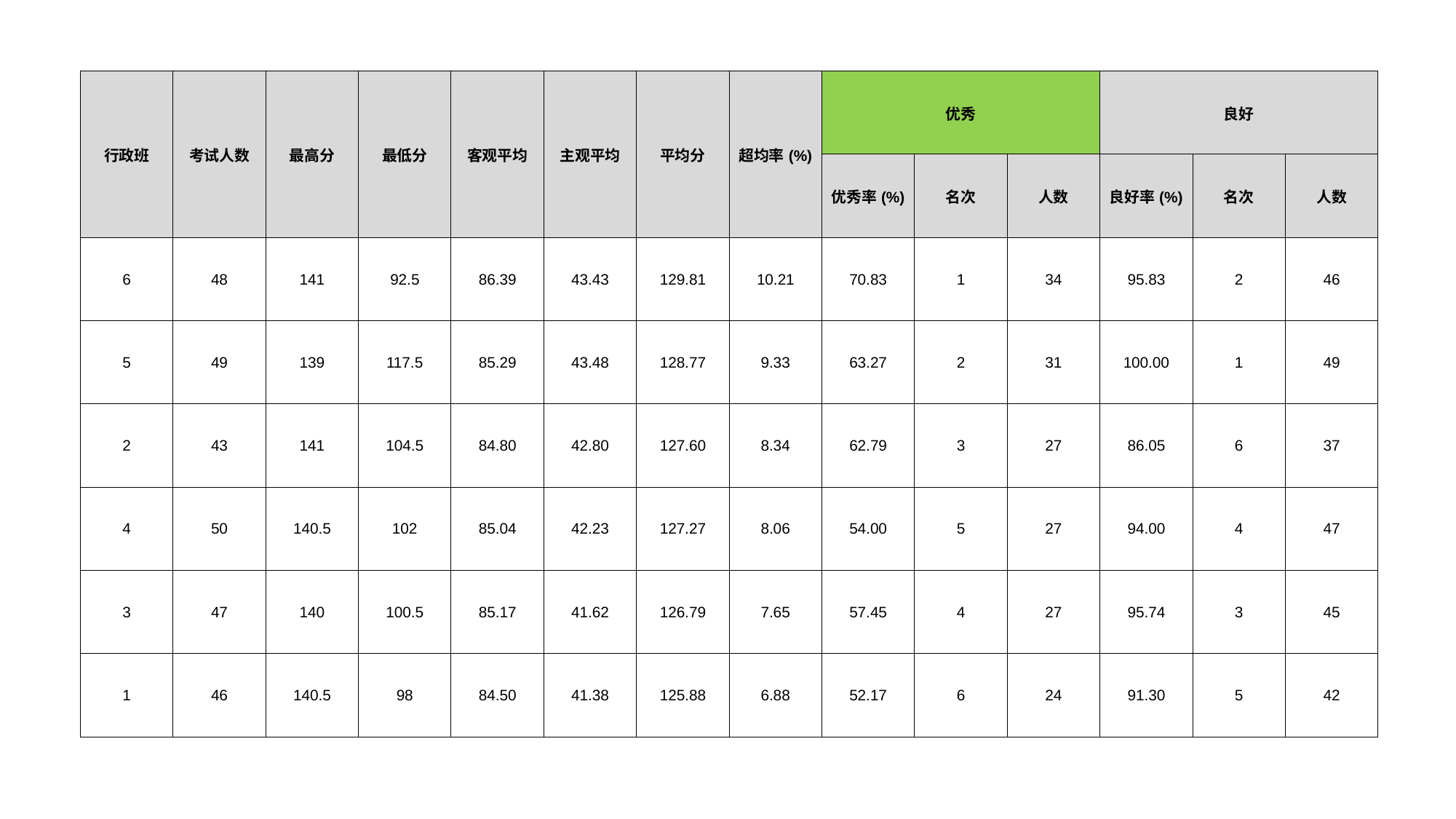

| 行政班 | 考试人数 | 最高分 | 最低分 | 客观平均 | 主观平均 | 平均分 | 超均率(%) | 优秀 |  |  | 良好 |  |  |
| --- | --- | --- | --- | --- | --- | --- | --- | --- | --- | --- | --- | --- | --- |
|  |  |  |  |  |  |  |  | 优秀率(%) | 名次 | 人数 | 良好率(%) | 名次 | 人数 |
| 6 | 48 | 141 | 92.5 | 86.39 | 43.43 | 129.81 | 10.21 | 70.83 | 1 | 34 | 95.83 | 2 | 46 |
| 5 | 49 | 139 | 117.5 | 85.29 | 43.48 | 128.77 | 9.33 | 63.27 | 2 | 31 | 100.00 | 1 | 49 |
| 2 | 43 | 141 | 104.5 | 84.80 | 42.80 | 127.60 | 8.34 | 62.79 | 3 | 27 | 86.05 | 6 | 37 |
| 4 | 50 | 140.5 | 102 | 85.04 | 42.23 | 127.27 | 8.06 | 54.00 | 5 | 27 | 94.00 | 4 | 47 |
| 3 | 47 | 140 | 100.5 | 85.17 | 41.62 | 126.79 | 7.65 | 57.45 | 4 | 27 | 95.74 | 3 | 45 |
| 1 | 46 | 140.5 | 98 | 84.50 | 41.38 | 125.88 | 6.88 | 52.17 | 6 | 24 | 91.30 | 5 | 42 |